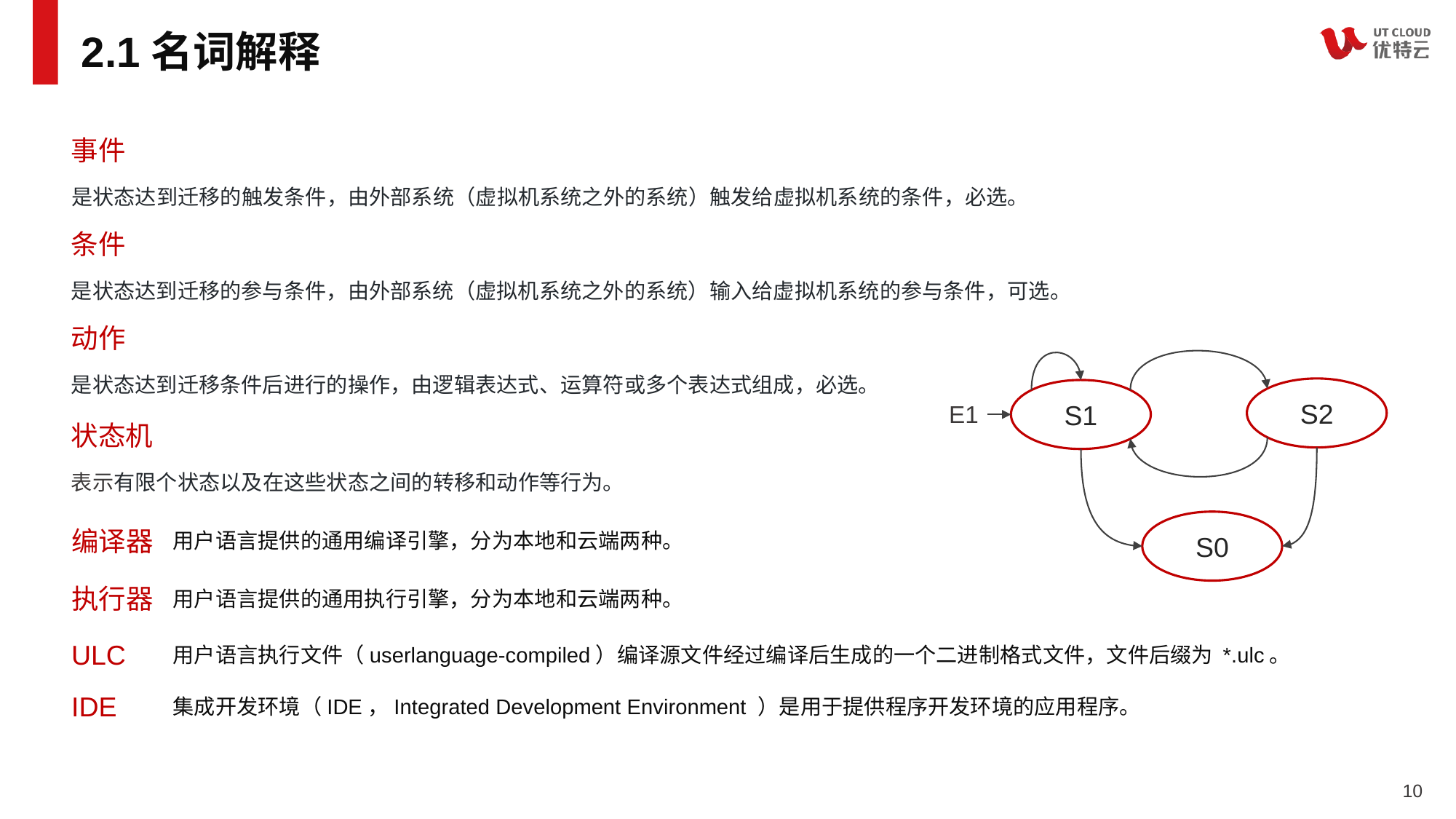

# 2.1名词解释
事件
是状态达到迁移的触发条件，由外部系统（虚拟机系统之外的系统）触发给虚拟机系统的条件，必选。
条件
是状态达到迁移的参与条件，由外部系统（虚拟机系统之外的系统）输入给虚拟机系统的参与条件，可选。
动作
是状态达到迁移条件后进行的操作，由逻辑表达式、运算符或多个表达式组成，必选。
S2
S1
E1
S0
状态机
表示有限个状态以及在这些状态之间的转移和动作等行为。
编译器
用户语言提供的通用编译引擎，分为本地和云端两种。
执行器
用户语言提供的通用执行引擎，分为本地和云端两种。
ULC
用户语言执行文件（userlanguage-compiled）编译源文件经过编译后生成的一个二进制格式文件，文件后缀为 *.ulc。
IDE
集成开发环境（IDE，Integrated Development Environment ）是用于提供程序开发环境的应用程序。
10